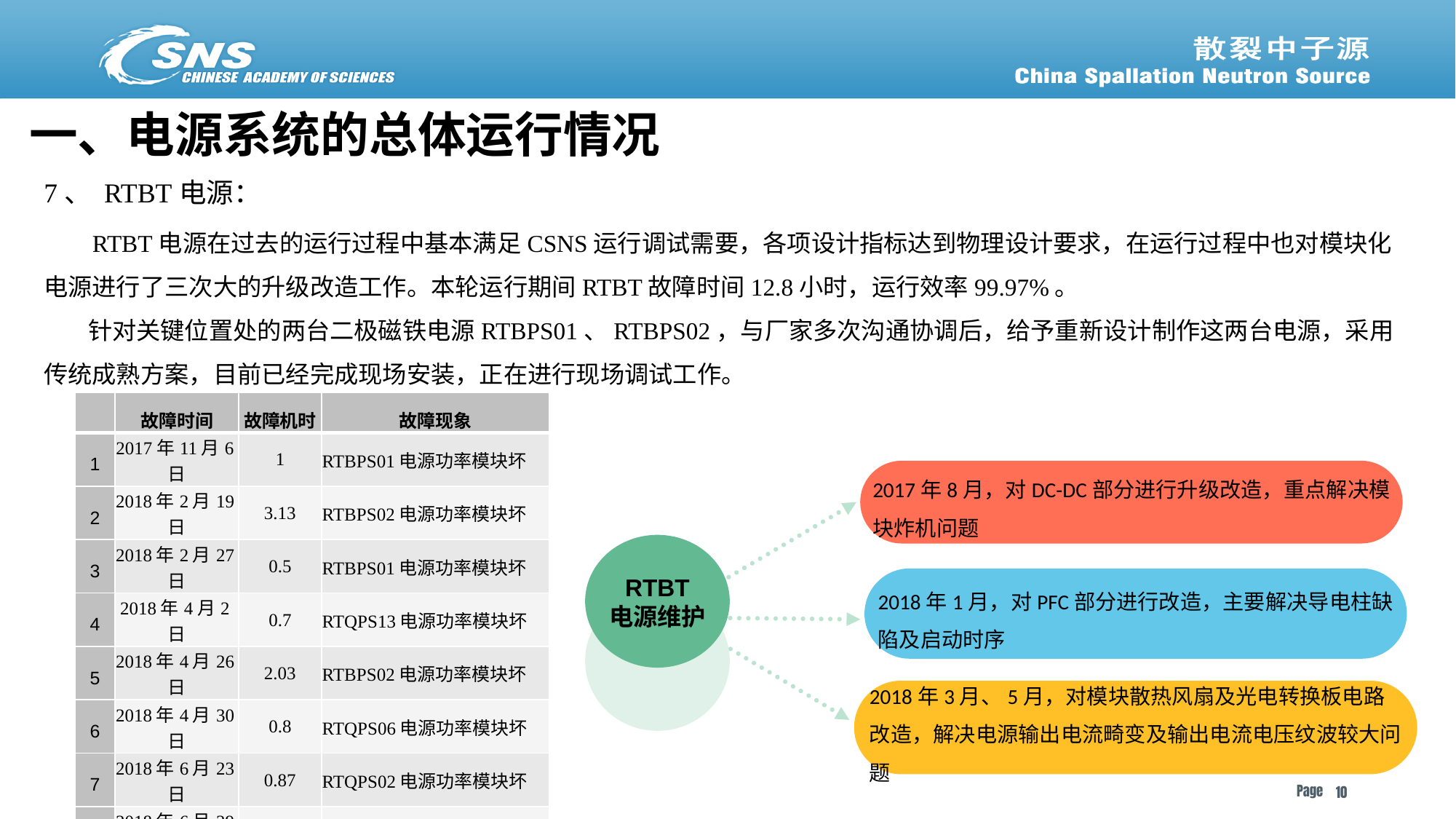

# 一、电源系统的总体运行情况
7、 RTBT电源：
       RTBT电源在过去的运行过程中基本满足CSNS运行调试需要，各项设计指标达到物理设计要求，在运行过程中也对模块化电源进行了三次大的升级改造工作。本轮运行期间RTBT故障时间12.8小时，运行效率99.97%。
       针对关键位置处的两台二极磁铁电源RTBPS01、RTBPS02，与厂家多次沟通协调后，给予重新设计制作这两台电源，采用传统成熟方案，目前已经完成现场安装，正在进行现场调试工作。
|  | 故障时间 | 故障机时 | 故障现象 |
| --- | --- | --- | --- |
| 1 | 2017年11月6日 | 1 | RTBPS01电源功率模块坏 |
| 2 | 2018年2月19日 | 3.13 | RTBPS02电源功率模块坏 |
| 3 | 2018年2月27日 | 0.5 | RTBPS01电源功率模块坏 |
| 4 | 2018年4月2日 | 0.7 | RTQPS13电源功率模块坏 |
| 5 | 2018年4月26日 | 2.03 | RTBPS02电源功率模块坏 |
| 6 | 2018年4月30日 | 0.8 | RTQPS06电源功率模块坏 |
| 7 | 2018年6月23日 | 0.87 | RTQPS02电源功率模块坏 |
| 8 | 2018年6月29日 | 0.88 | RTQPS04电源故障 |
| 9 | 2018年6月30日 | 1 | RTQPS27电源功率模块损坏 |
| 10 | 2018年7月2日 | 0.2 | RTQPS04电源故障 |
| 11 | 2018年7月6日 | 1.2 | RTBPS01电源功率模块坏 |
| 12 | 2018年7月17日 | 0.52 | RTQPS23电源功率模块坏 |
2017年8月，对DC-DC部分进行升级改造，重点解决模块炸机问题

RTBT
电源维护
2018年1月，对PFC部分进行改造，主要解决导电柱缺陷及启动时序

2018年3月、5月，对模块散热风扇及光电转换板电路改造，解决电源输出电流畸变及输出电流电压纹波较大问题
10